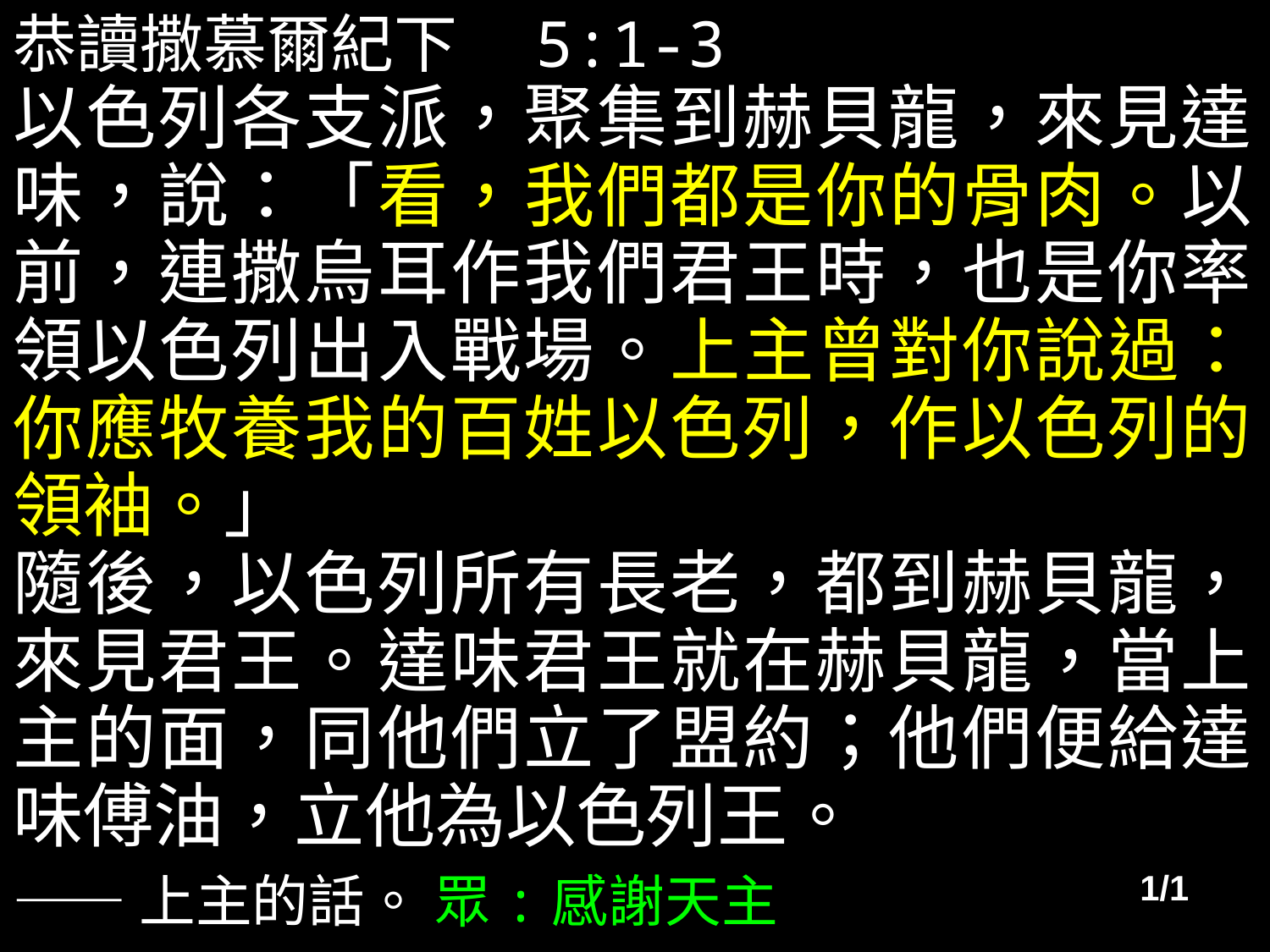

恭讀撒慕爾紀下　5:1-3
以色列各支派，聚集到赫貝龍，來見達味，說：「看，我們都是你的骨肉。以前，連撒烏耳作我們君王時，也是你率領以色列出入戰場。上主曾對你說過：你應牧養我的百姓以色列，作以色列的領袖。」
隨後，以色列所有長老，都到赫貝龍，來見君王。達味君王就在赫貝龍，當上主的面，同他們立了盟約；他們便給達味傅油，立他為以色列王。
——上主的話。 眾:感謝天主

1/1